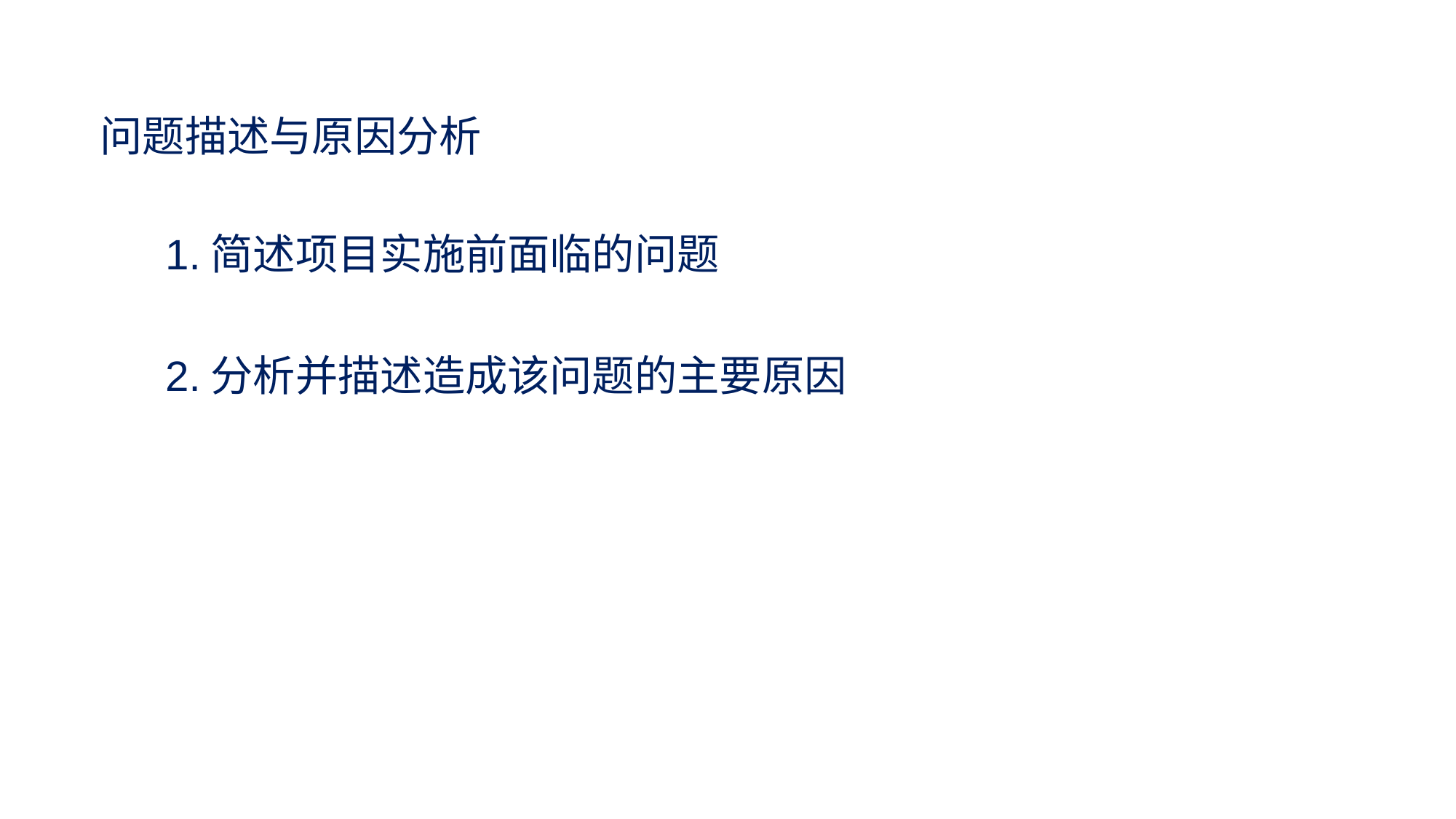

问题描述与原因分析

1.简述项目实施前面临的问题
2.分析并描述造成该问题的主要原因
3